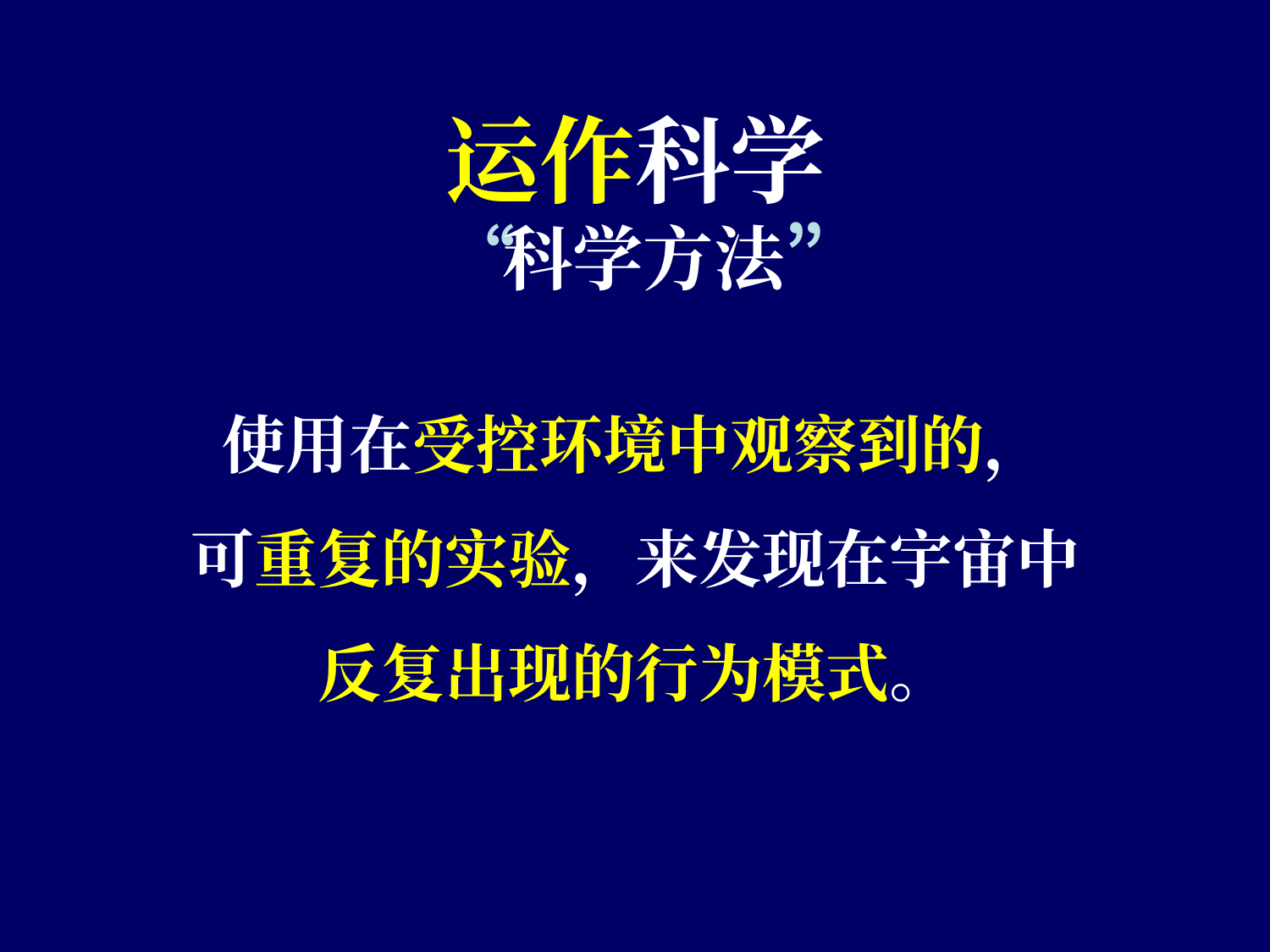

运作科学
“科学方法”

使用在受控环境中观察到的，
可重复的实验，来发现在宇宙中
反复出现的行为模式。
# Operation science defined